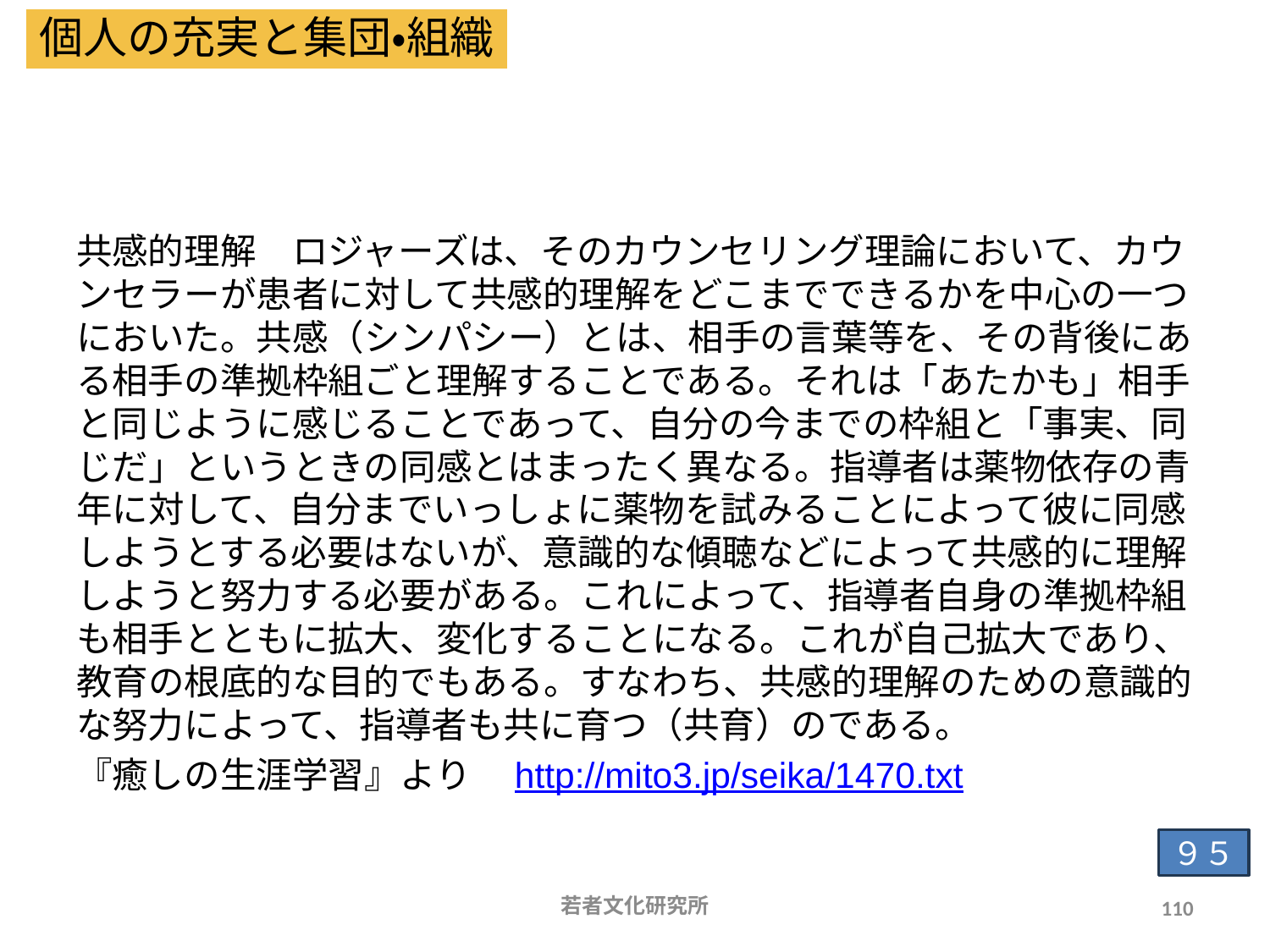

個人の充実と集団・組織
# カウンセリング
共感的理解　ロジャーズは、そのカウンセリング理論において、カウンセラーが患者に対して共感的理解をどこまでできるかを中心の一つにおいた。共感（シンパシー）とは、相手の言葉等を、その背後にある相手の準拠枠組ごと理解することである。それは「あたかも」相手と同じように感じることであって、自分の今までの枠組と「事実、同じだ」というときの同感とはまったく異なる。指導者は薬物依存の青年に対して、自分までいっしょに薬物を試みることによって彼に同感しようとする必要はないが、意識的な傾聴などによって共感的に理解しようと努力する必要がある。これによって、指導者自身の準拠枠組も相手とともに拡大、変化することになる。これが自己拡大であり、教育の根底的な目的でもある。すなわち、共感的理解のための意識的な努力によって、指導者も共に育つ（共育）のである。
『癒しの生涯学習』より　http://mito3.jp/seika/1470.txt
９５
若者文化研究所
110